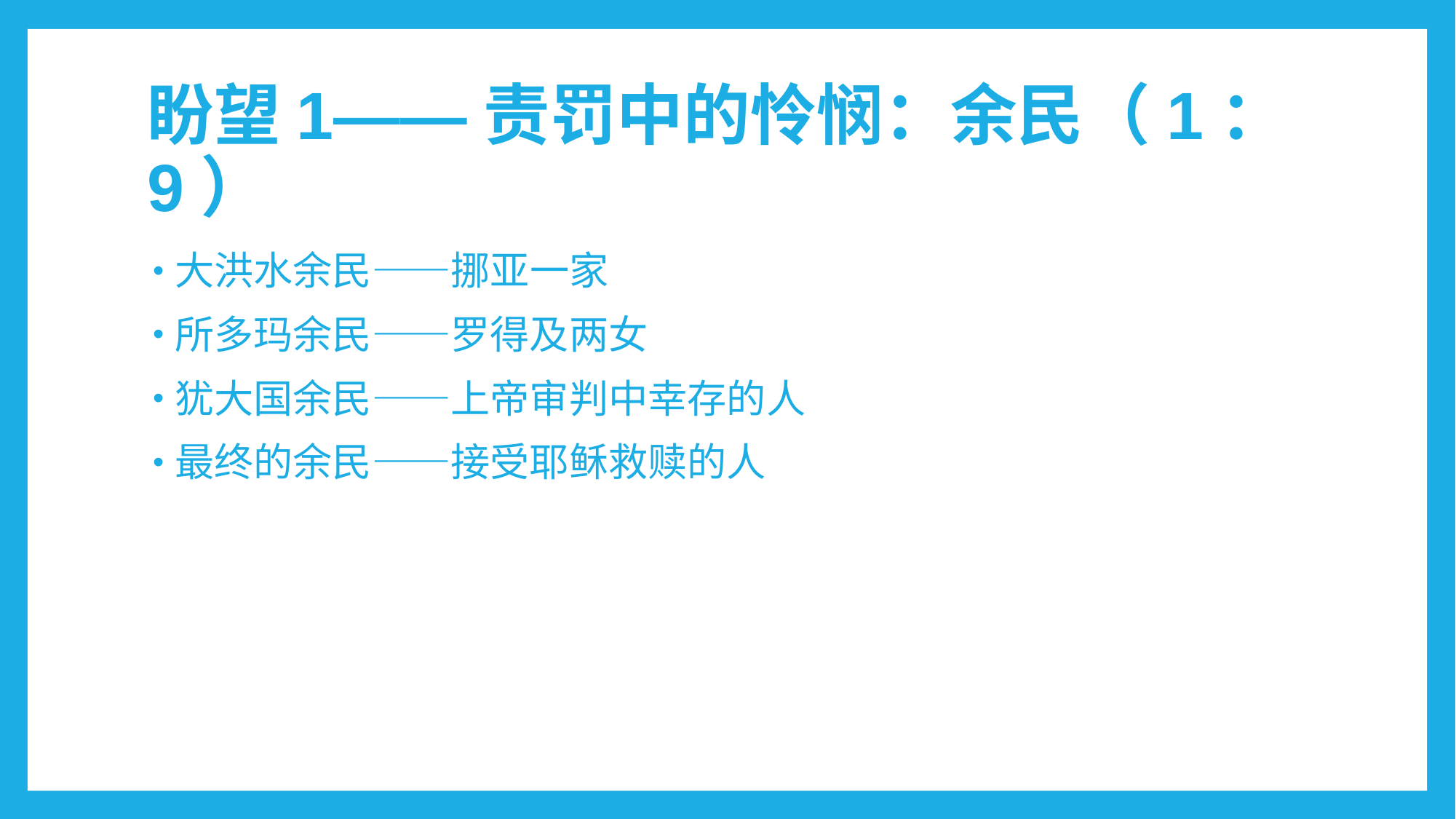

# 盼望1——责罚中的怜悯：余民（1：9）
大洪水余民——挪亚一家
所多玛余民——罗得及两女
犹大国余民——上帝审判中幸存的人
最终的余民——接受耶稣救赎的人